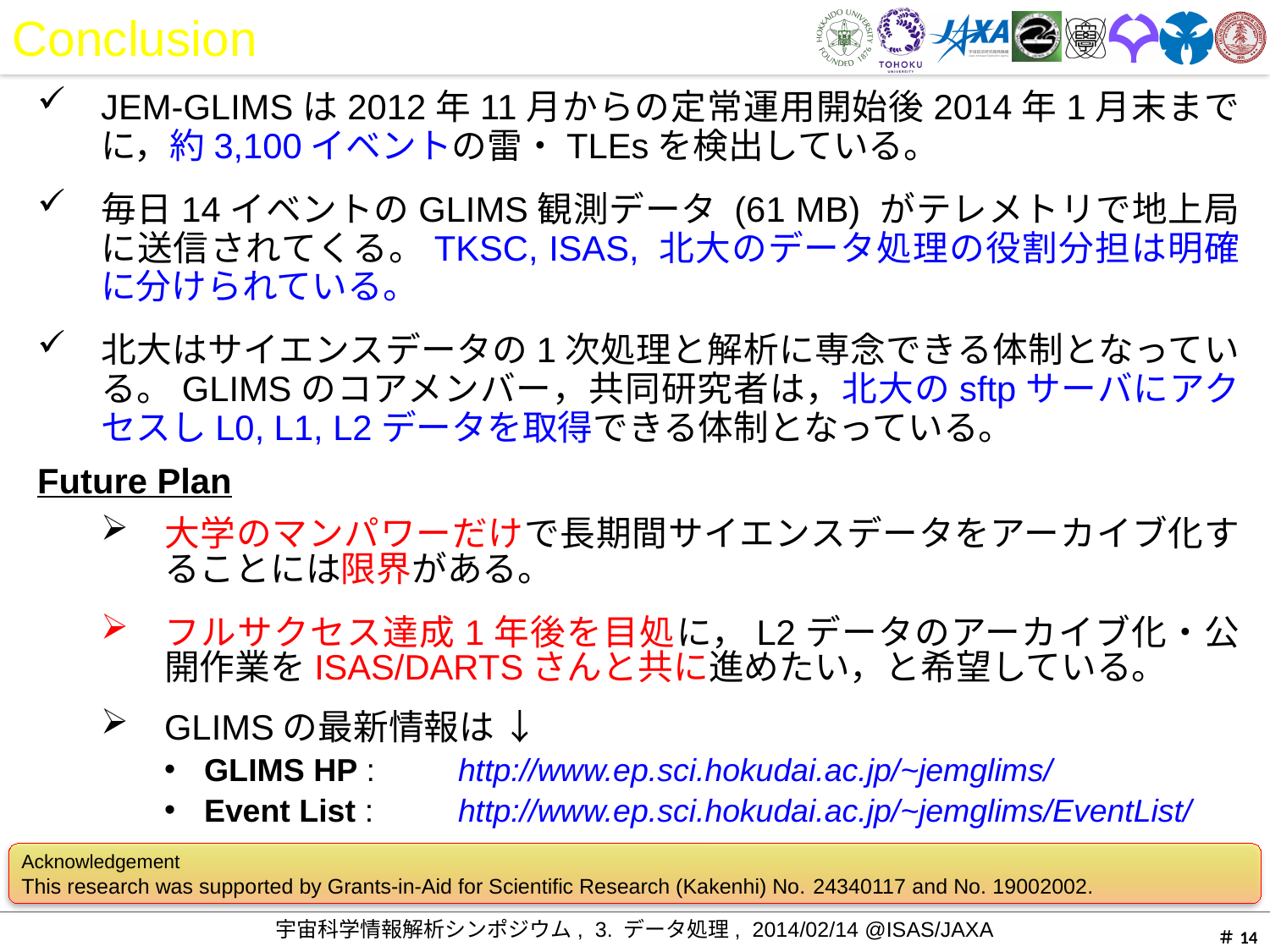

Conclusion
JEM-GLIMSは2012年11月からの定常運用開始後2014年1月末までに，約3,100イベントの雷・TLEsを検出している。
毎日14イベントのGLIMS観測データ (61 MB) がテレメトリで地上局に送信されてくる。TKSC, ISAS, 北大のデータ処理の役割分担は明確に分けられている。
北大はサイエンスデータの1次処理と解析に専念できる体制となっている。GLIMSのコアメンバー，共同研究者は，北大のsftpサーバにアクセスしL0, L1, L2データを取得できる体制となっている。
Future Plan
大学のマンパワーだけで長期間サイエンスデータをアーカイブ化することには限界がある。
フルサクセス達成1年後を目処に，L2データのアーカイブ化・公開作業をISAS/DARTSさんと共に進めたい，と希望している。
GLIMSの最新情報は ↓
GLIMS HP :	http://www.ep.sci.hokudai.ac.jp/~jemglims/
Event List :	http://www.ep.sci.hokudai.ac.jp/~jemglims/EventList/
Acknowledgement
This research was supported by Grants-in-Aid for Scientific Research (Kakenhi) No. 24340117 and No. 19002002.